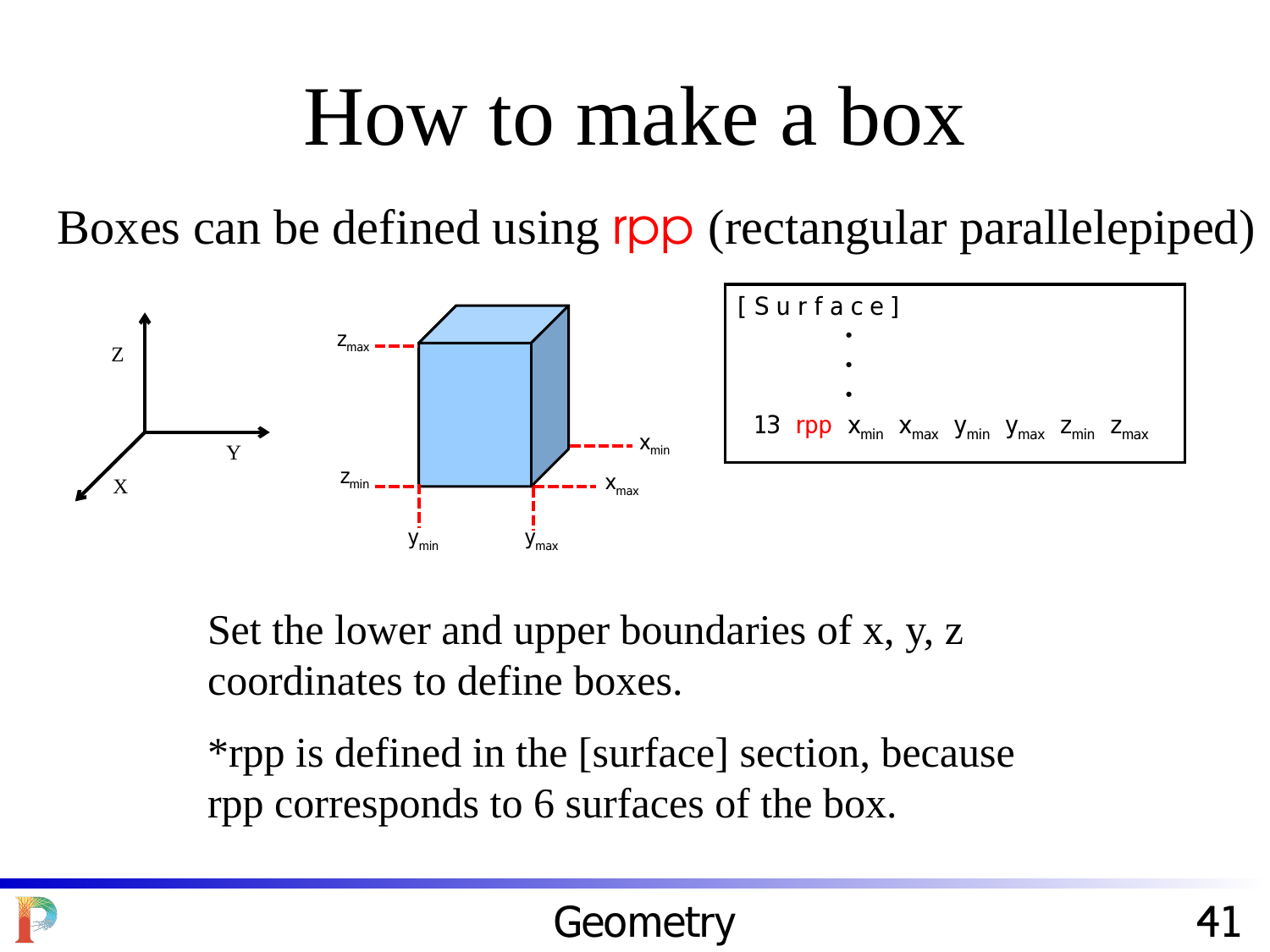

How to make a box
Boxes can be defined using rpp (rectangular parallelepiped)
[ S u r f a c e ]
　　　　・
　　　　・
　　　　・
  13  rpp  xmin  xmax  ymin  ymax  zmin  zmax

zmax
Z
xmin
Y
zmin
xmax
X
ymin
ymax
Set the lower and upper boundaries of x, y, z coordinates to define boxes.
*rpp is defined in the [surface] section, because rpp corresponds to 6 surfaces of the box.
Geometry